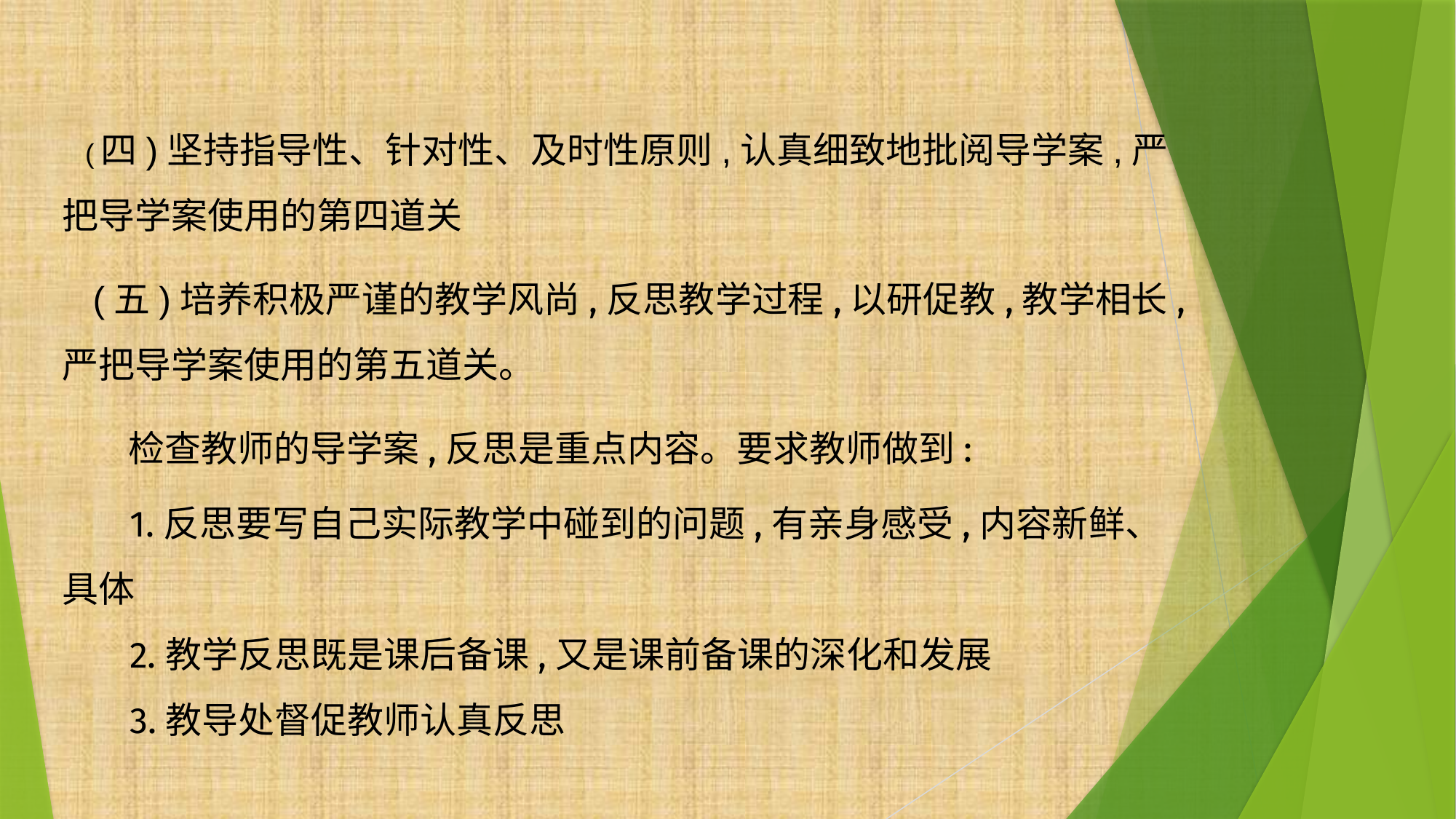

#
   (四)坚持指导性、针对性、及时性原则,认真细致地批阅导学案,严把导学案使用的第四道关
   (五)培养积极严谨的教学风尚,反思教学过程,以研促教,教学相长,严把导学案使用的第五道关。
       检查教师的导学案,反思是重点内容。要求教师做到:
       1.反思要写自己实际教学中碰到的问题,有亲身感受,内容新鲜、具体
       2.教学反思既是课后备课,又是课前备课的深化和发展
       3.教导处督促教师认真反思